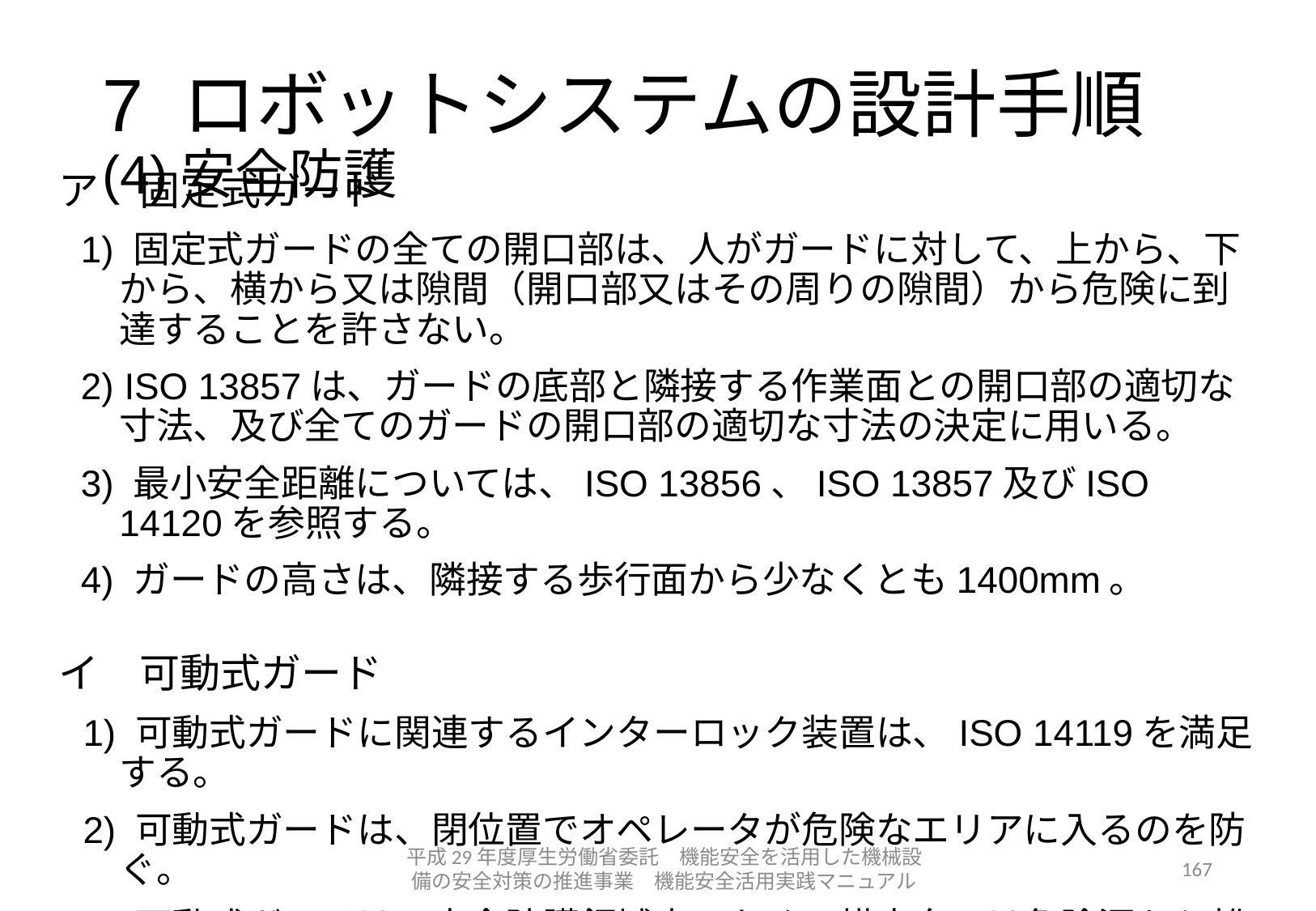

# 7 ロボットシステムの設計手順 (4)安全防護
ア　固定式ガード
1) 固定式ガードの全ての開口部は、人がガードに対して、上から、下から、横から又は隙間（開口部又はその周りの隙間）から危険に到達することを許さない。
2) ISO 13857は、ガードの底部と隣接する作業面との開口部の適切な寸法、及び全てのガードの開口部の適切な寸法の決定に用いる。
3) 最小安全距離については、ISO 13856、ISO 13857及びISO 14120を参照する。
4) ガードの高さは、隣接する歩行面から少なくとも1400mm。

イ　可動式ガード
1) 可動式ガードに関連するインターロック装置は、ISO 14119を満足する。
2) 可動式ガードは、閉位置でオペレータが危険なエリアに入るのを防ぐ。
3) 可動式ガードは、安全防護領域内でなく、横方向又は危険源から離れる方向に開く。
平成29年度厚生労働省委託　機能安全を活用した機械設備の安全対策の推進事業　機能安全活用実践マニュアル
167